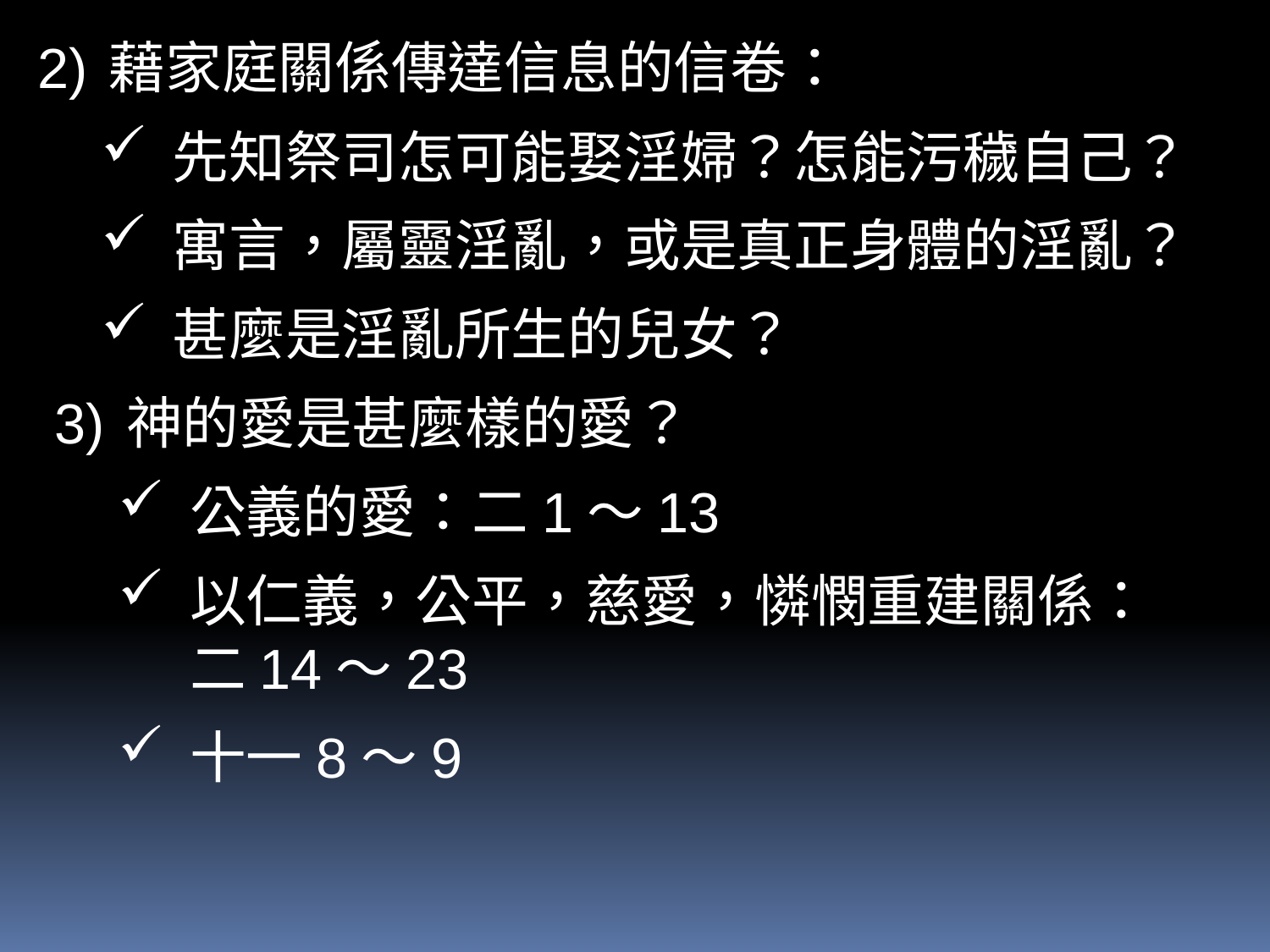

藉家庭關係傳達信息的信卷：
先知祭司怎可能娶淫婦？怎能污穢自己？
寓言，屬靈淫亂，或是真正身體的淫亂？
甚麼是淫亂所生的兒女？
神的愛是甚麼樣的愛？
公義的愛：二1～13
以仁義，公平，慈愛，憐憫重建關係：二14～23
十一8～9